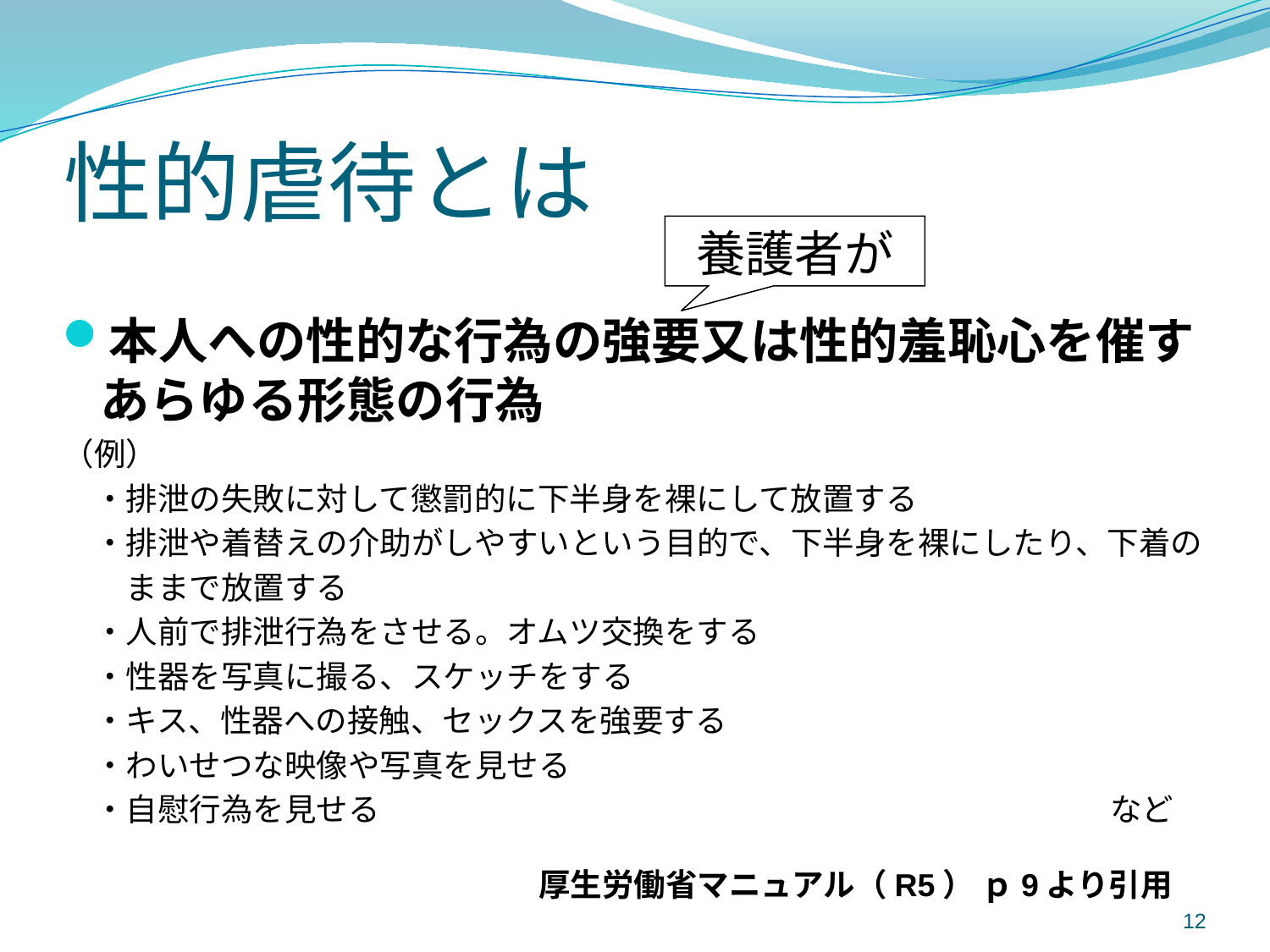

# 性的虐待とは
養護者が
本人への性的な行為の強要又は性的羞恥心を催すあらゆる形態の行為
（例）
　・排泄の失敗に対して懲罰的に下半身を裸にして放置する
　・排泄や着替えの介助がしやすいという目的で、下半身を裸にしたり、下着の
　　ままで放置する
　・人前で排泄行為をさせる。オムツ交換をする
　・性器を写真に撮る、スケッチをする
　・キス、性器への接触、セックスを強要する
　・わいせつな映像や写真を見せる
　・自慰行為を見せる　　　　　　　　　　　　　　　　　　　　　　　など
厚生労働省マニュアル（R5） ｐ9より引用
12